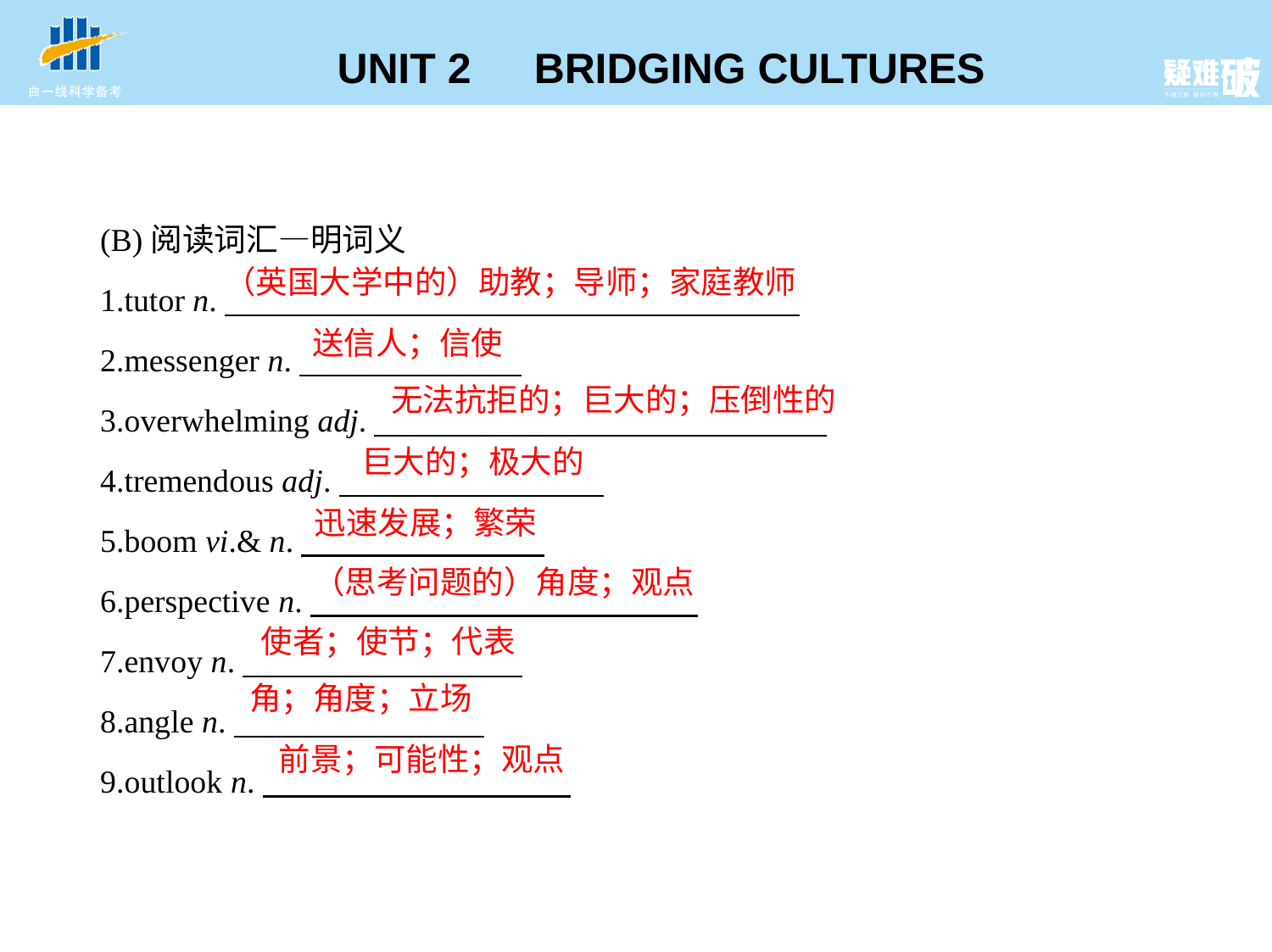

(B)阅读词汇—明词义
1.tutor n.
2.messenger n.
3.overwhelming adj.
4.tremendous adj.
5.boom vi.& n.
6.perspective n.
7.envoy n.
8.angle n.
9.outlook n.
（英国大学中的）助教；导师；家庭教师
送信人；信使
无法抗拒的；巨大的；压倒性的
巨大的；极大的
迅速发展；繁荣
（思考问题的）角度；观点
使者；使节；代表
角；角度；立场
前景；可能性；观点